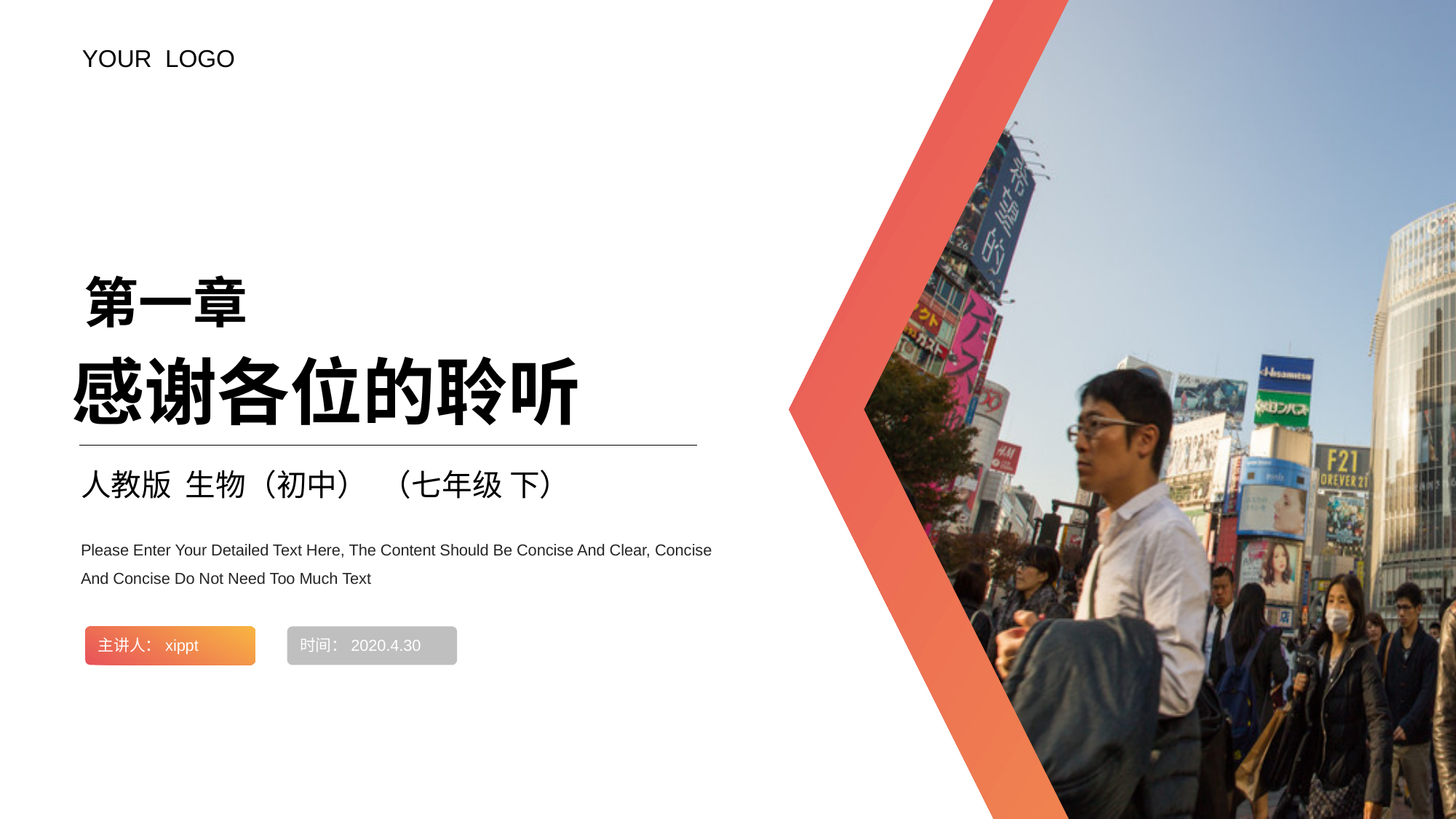

YOUR  LOGO
第一章
感谢各位的聆听

人教版  生物（初中）  （七年级 下）
Please Enter Your Detailed Text Here, The Content Should Be Concise And Clear, Concise And Concise Do Not Need Too Much Text

主讲人：xippt
时间：2020.4.30